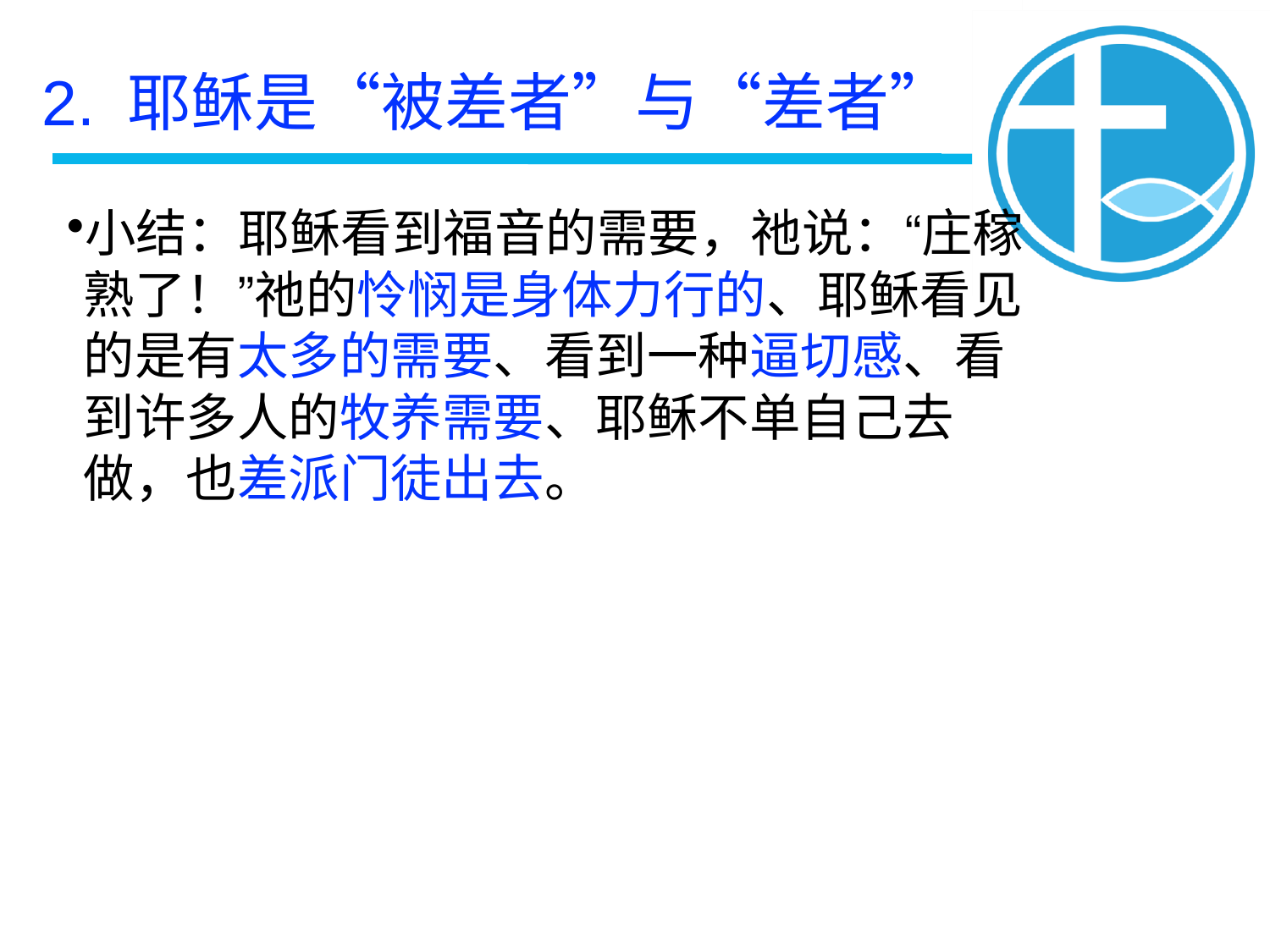

2. 耶稣是“被差者”与“差者”
小结：耶稣看到福音的需要，祂说：“庄稼熟了！”祂的怜悯是身体力行的、耶稣看见的是有太多的需要、看到一种逼切感、看到许多人的牧养需要、耶稣不单自己去做，也差派门徒出去。